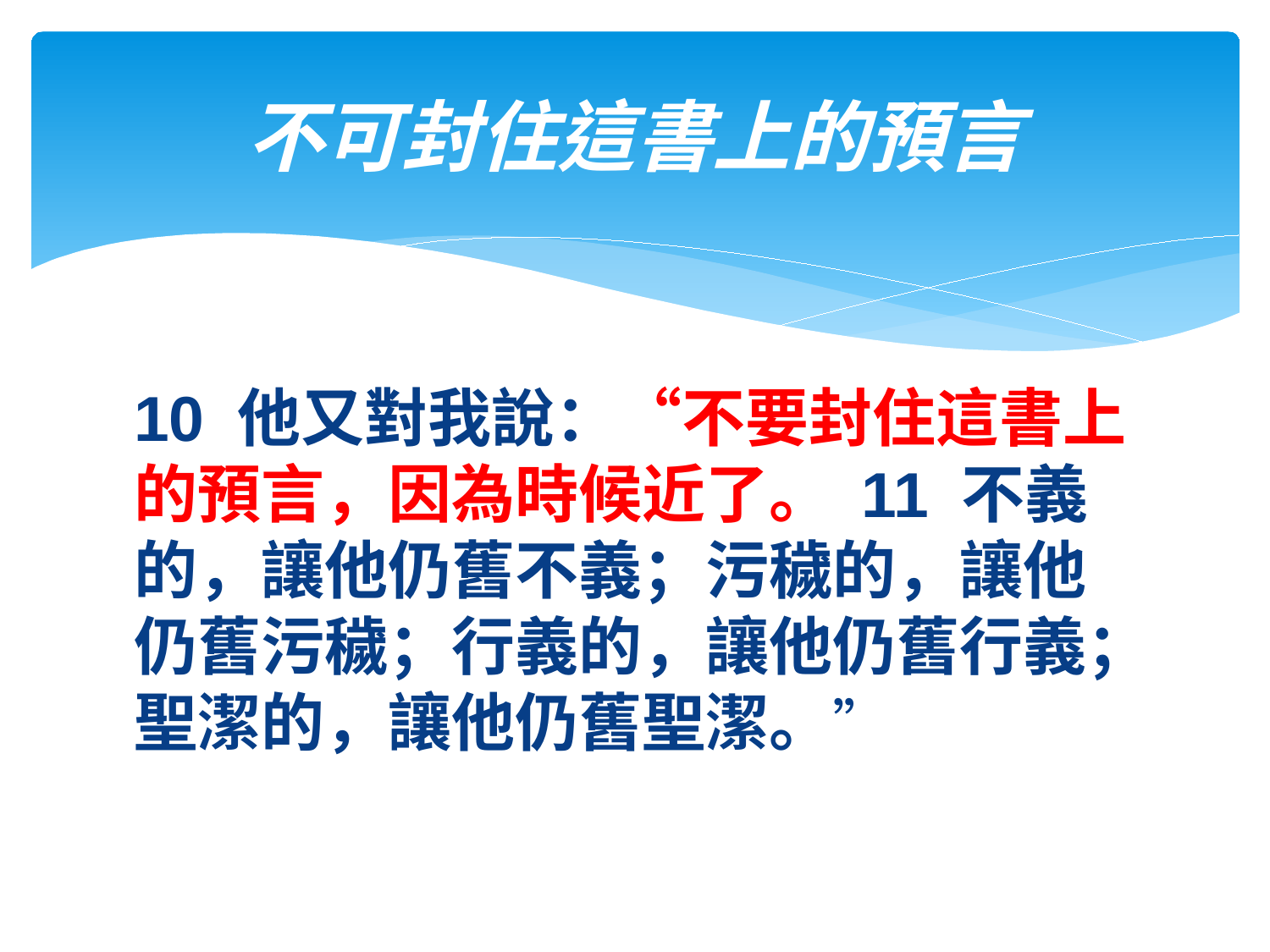

# 不可封住這書上的預言
10 他又對我說：“不要封住這書上的預言，因為時候近了。 11 不義的，讓他仍舊不義；污穢的，讓他仍舊污穢；行義的，讓他仍舊行義；聖潔的，讓他仍舊聖潔。”